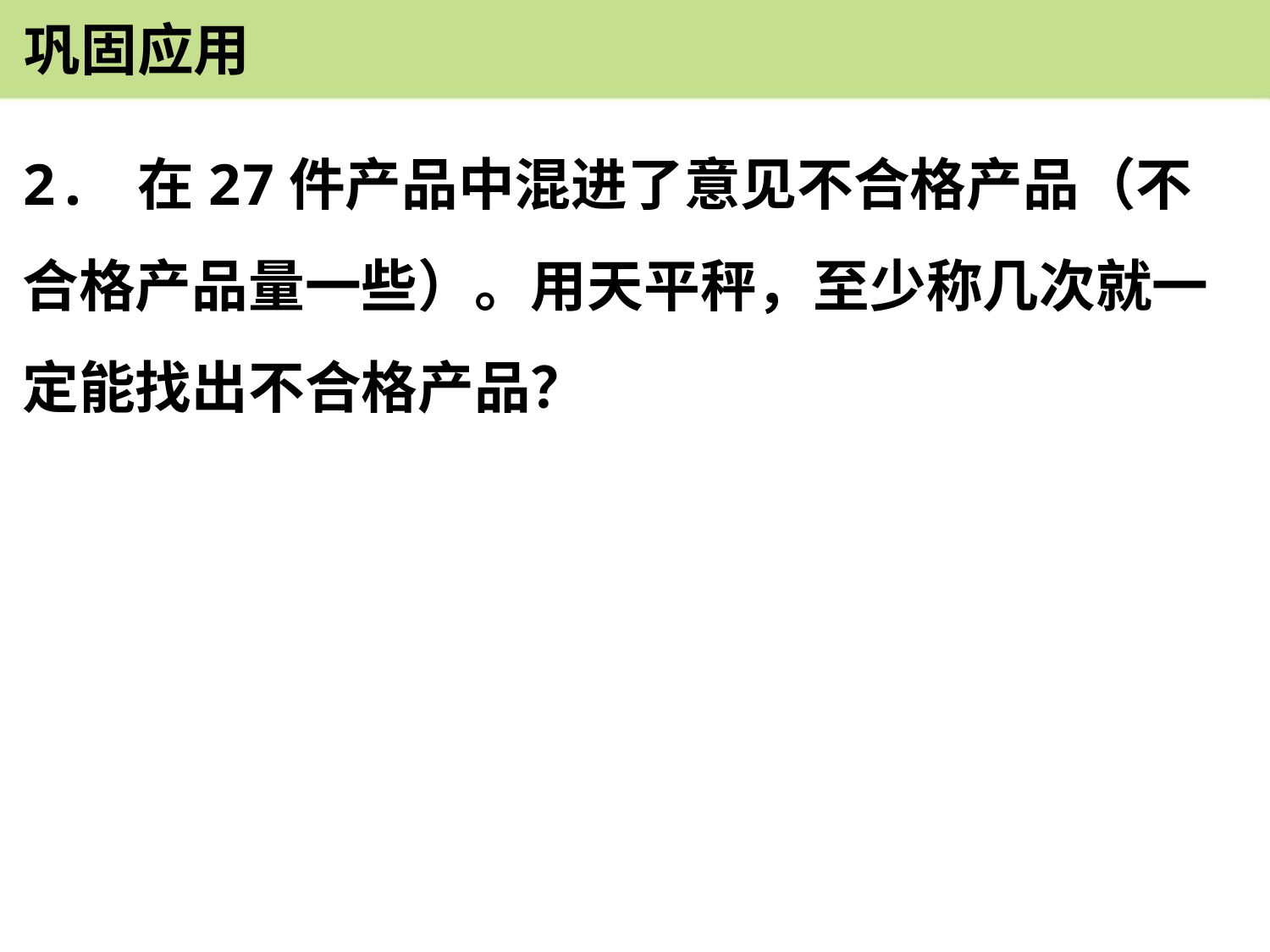

巩固应用
2. 在27件产品中混进了意见不合格产品（不合格产品量一些）。用天平秤，至少称几次就一定能找出不合格产品？